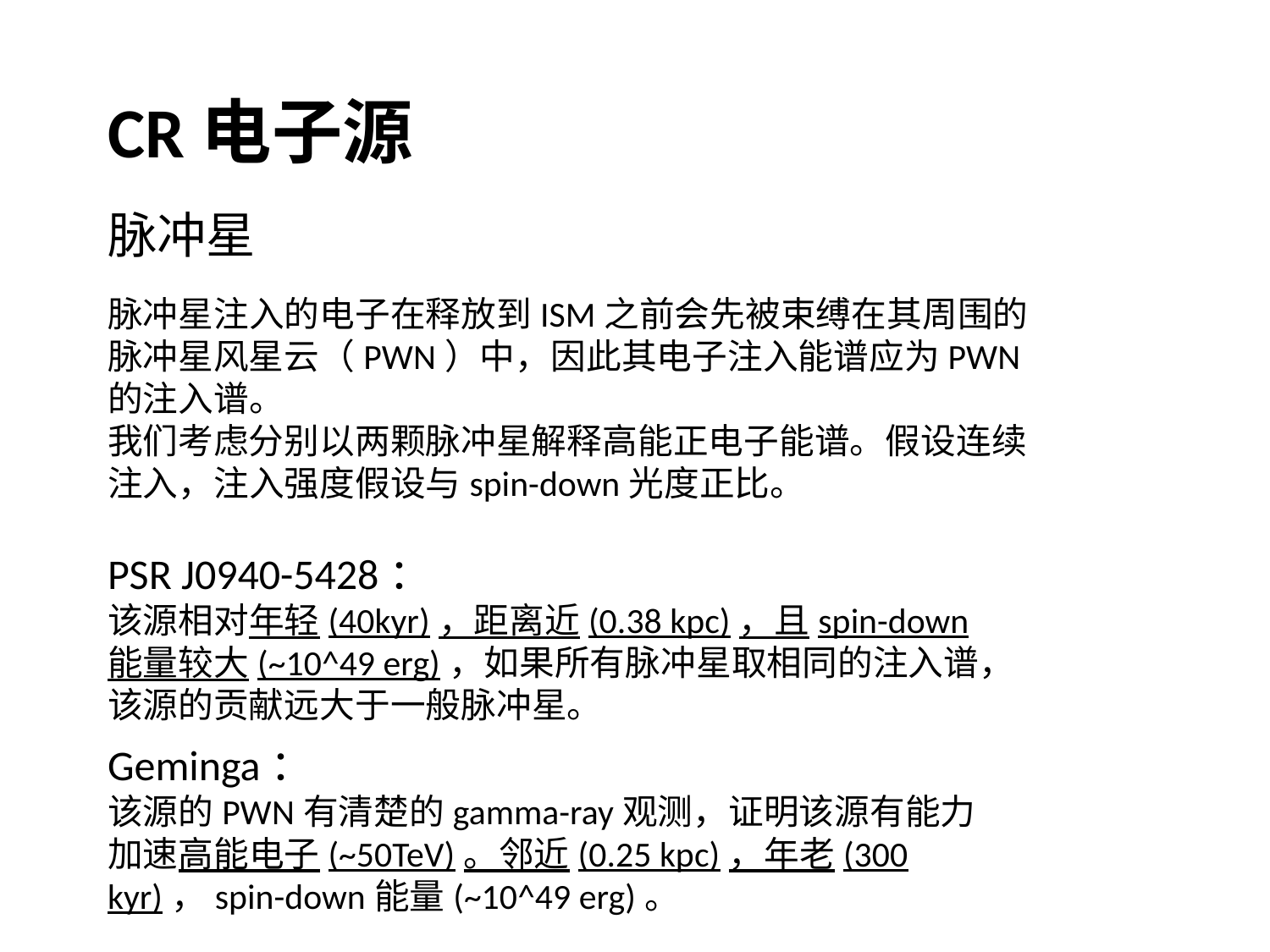

CR电子源
脉冲星
脉冲星注入的电子在释放到ISM之前会先被束缚在其周围的脉冲星风星云（PWN）中，因此其电子注入能谱应为PWN的注入谱。
我们考虑分别以两颗脉冲星解释高能正电子能谱。假设连续注入，注入强度假设与spin-down光度正比。
PSR J0940-5428：
该源相对年轻(40kyr)，距离近(0.38 kpc)，且spin-down能量较大(~10^49 erg)，如果所有脉冲星取相同的注入谱，该源的贡献远大于一般脉冲星。
Geminga：
该源的PWN有清楚的gamma-ray观测，证明该源有能力加速高能电子(~50TeV)。邻近(0.25 kpc)，年老(300 kyr)，spin-down能量(~10^49 erg)。